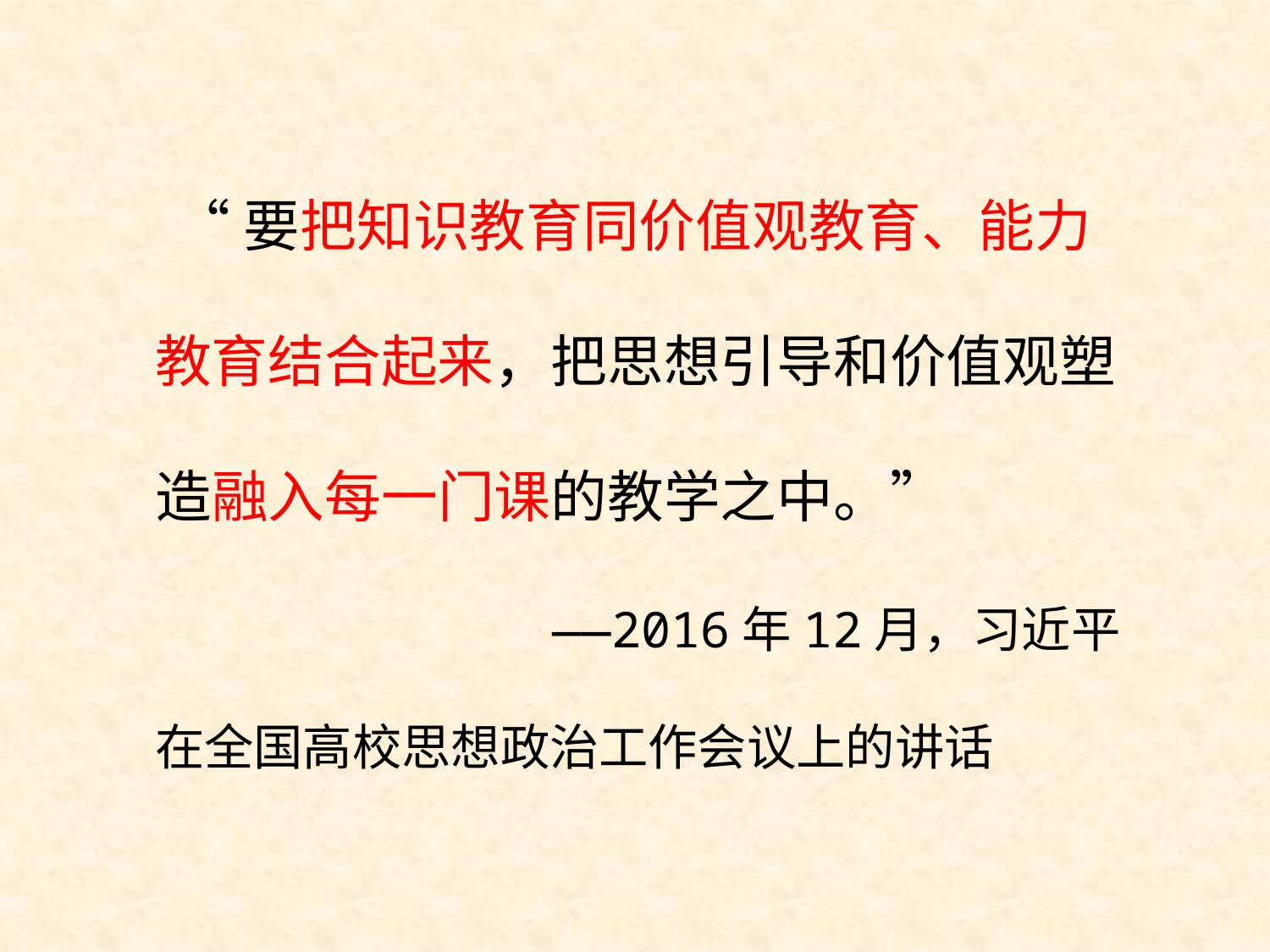

“要把知识教育同价值观教育、能力教育结合起来，把思想引导和价值观塑造融入每一门课的教学之中。”
               ——2016年12月，习近平在全国高校思想政治工作会议上的讲话
72